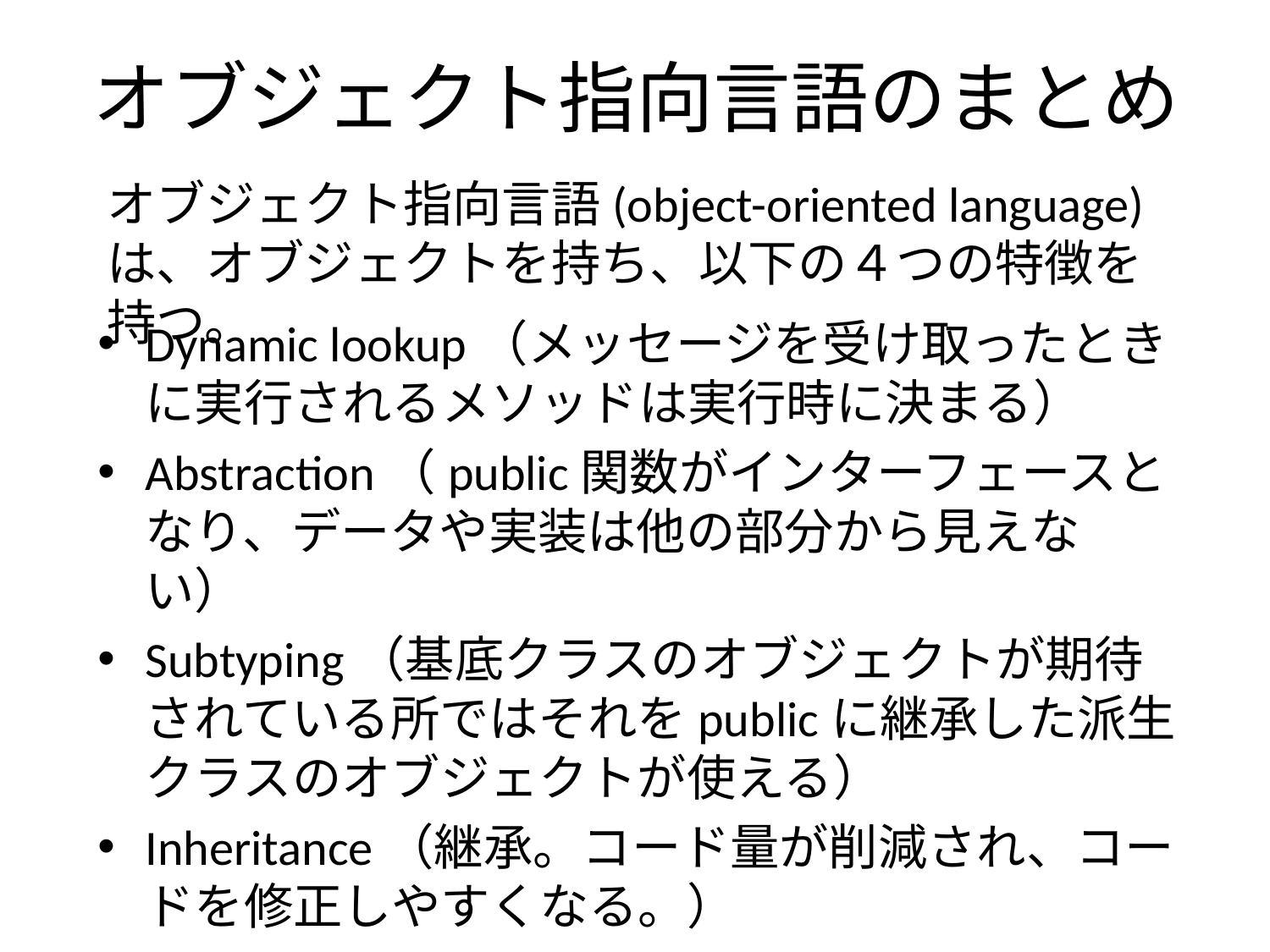

# オブジェクト指向言語のまとめ
オブジェクト指向言語(object-oriented language)は、オブジェクトを持ち、以下の４つの特徴を持つ。
Dynamic lookup（メッセージを受け取ったときに実行されるメソッドは実行時に決まる）
Abstraction（public関数がインターフェースとなり、データや実装は他の部分から見えない）
Subtyping（基底クラスのオブジェクトが期待されている所ではそれをpublicに継承した派生クラスのオブジェクトが使える）
Inheritance（継承。コード量が削減され、コードを修正しやすくなる。）